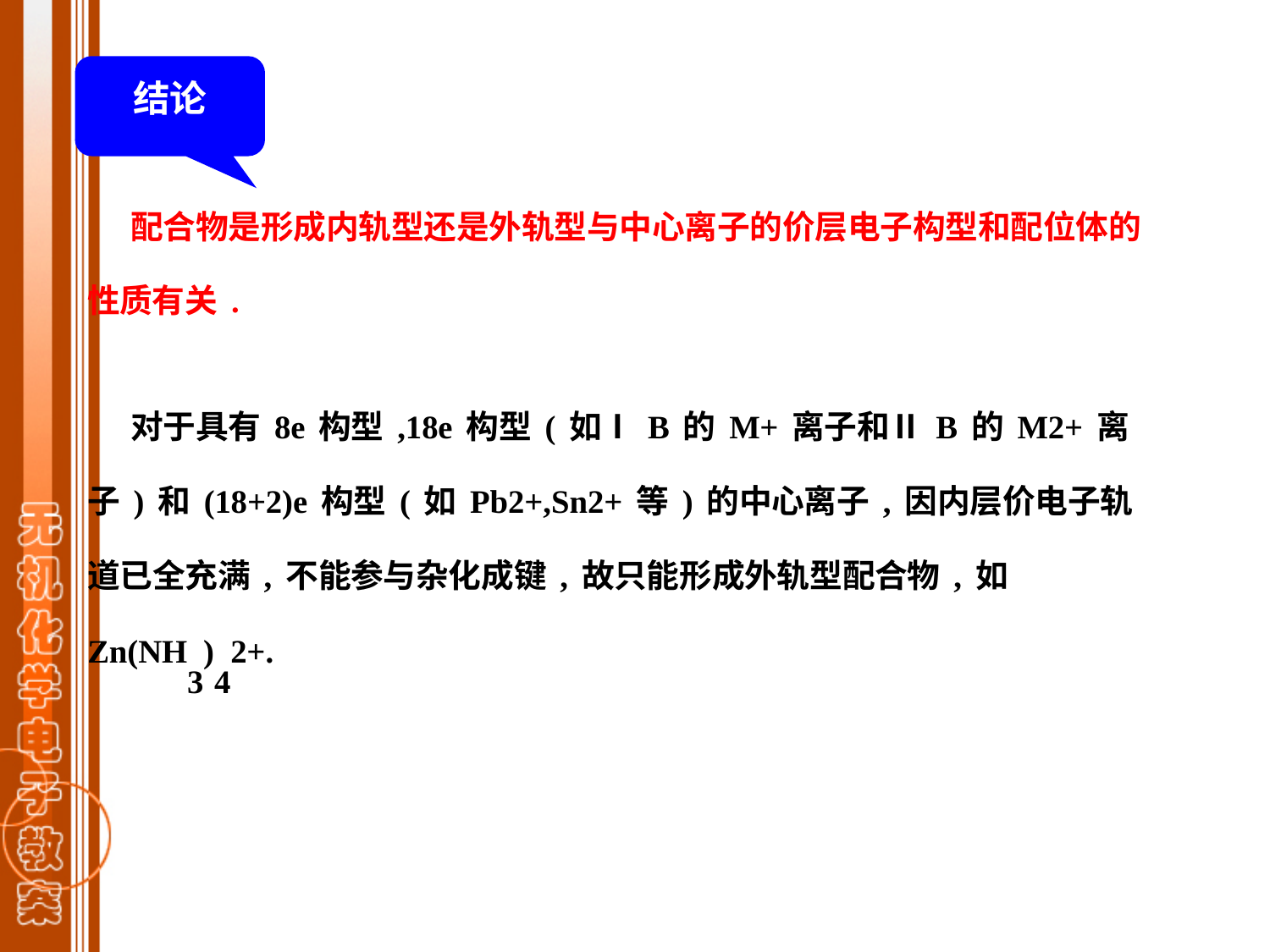

结论
    配合物是形成内轨型还是外轨型与中心离子的价层电子构型和配位体的性质有关.
    对于具有8e构型,18e构型(如ⅠB的M+离子和ⅡB的M2+离子)和(18+2)e构型(如Pb2+,Sn2+等)的中心离子,因内层价电子轨道已全充满,不能参与杂化成键,故只能形成外轨型配合物,如Zn(NH3)42+.
28